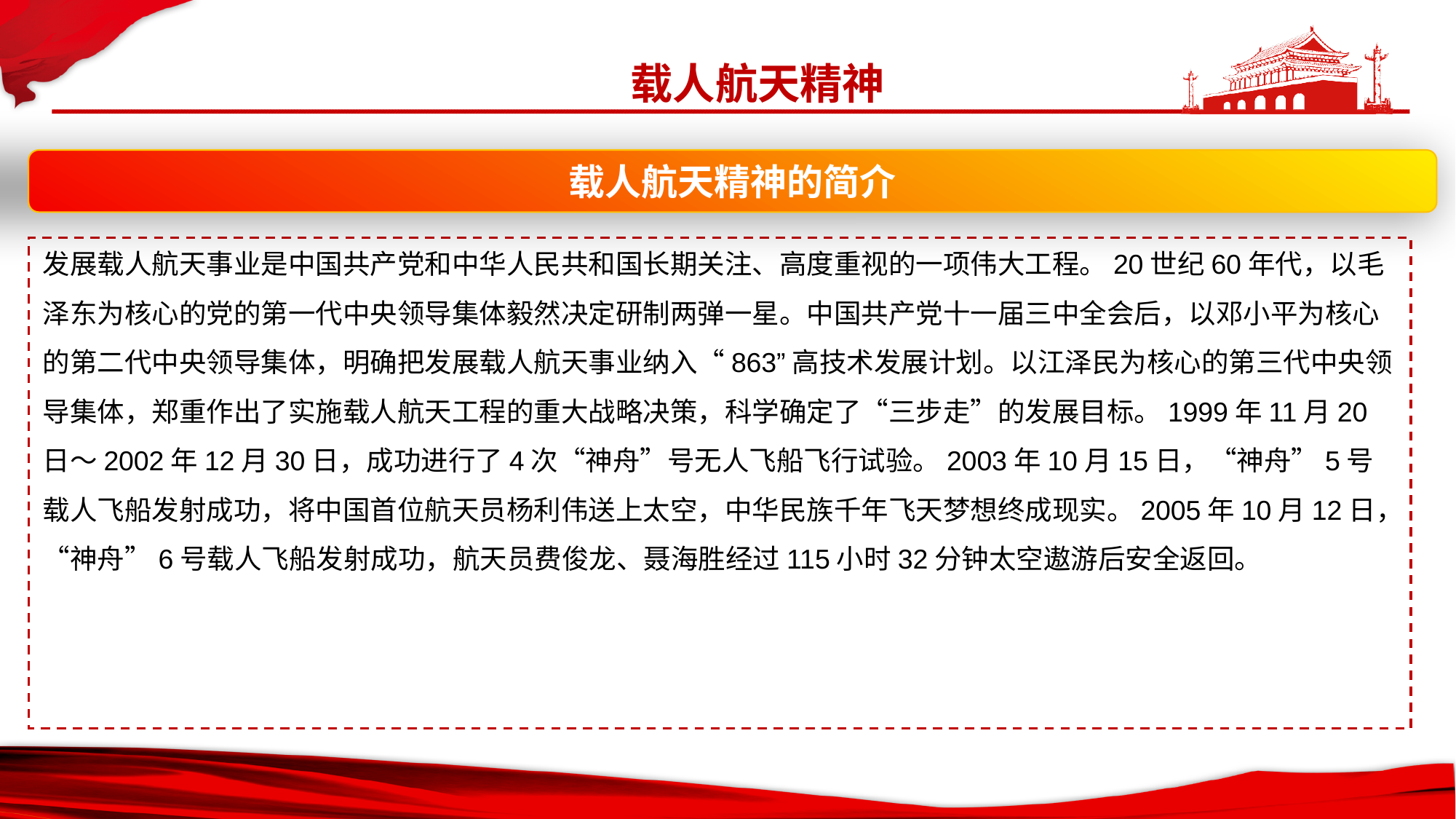

载人航天精神
载人航天精神的简介
发展载人航天事业是中国共产党和中华人民共和国长期关注、高度重视的一项伟大工程。20世纪60年代，以毛泽东为核心的党的第一代中央领导集体毅然决定研制两弹一星。中国共产党十一届三中全会后，以邓小平为核心的第二代中央领导集体，明确把发展载人航天事业纳入“863”高技术发展计划。以江泽民为核心的第三代中央领导集体，郑重作出了实施载人航天工程的重大战略决策，科学确定了“三步走”的发展目标。1999年11月20日～2002年12月30日，成功进行了4次“神舟”号无人飞船飞行试验。2003年10月15日，“神舟”5号载人飞船发射成功，将中国首位航天员杨利伟送上太空，中华民族千年飞天梦想终成现实。2005年10月12日，“神舟”6号载人飞船发射成功，航天员费俊龙、聂海胜经过115小时32分钟太空遨游后安全返回。